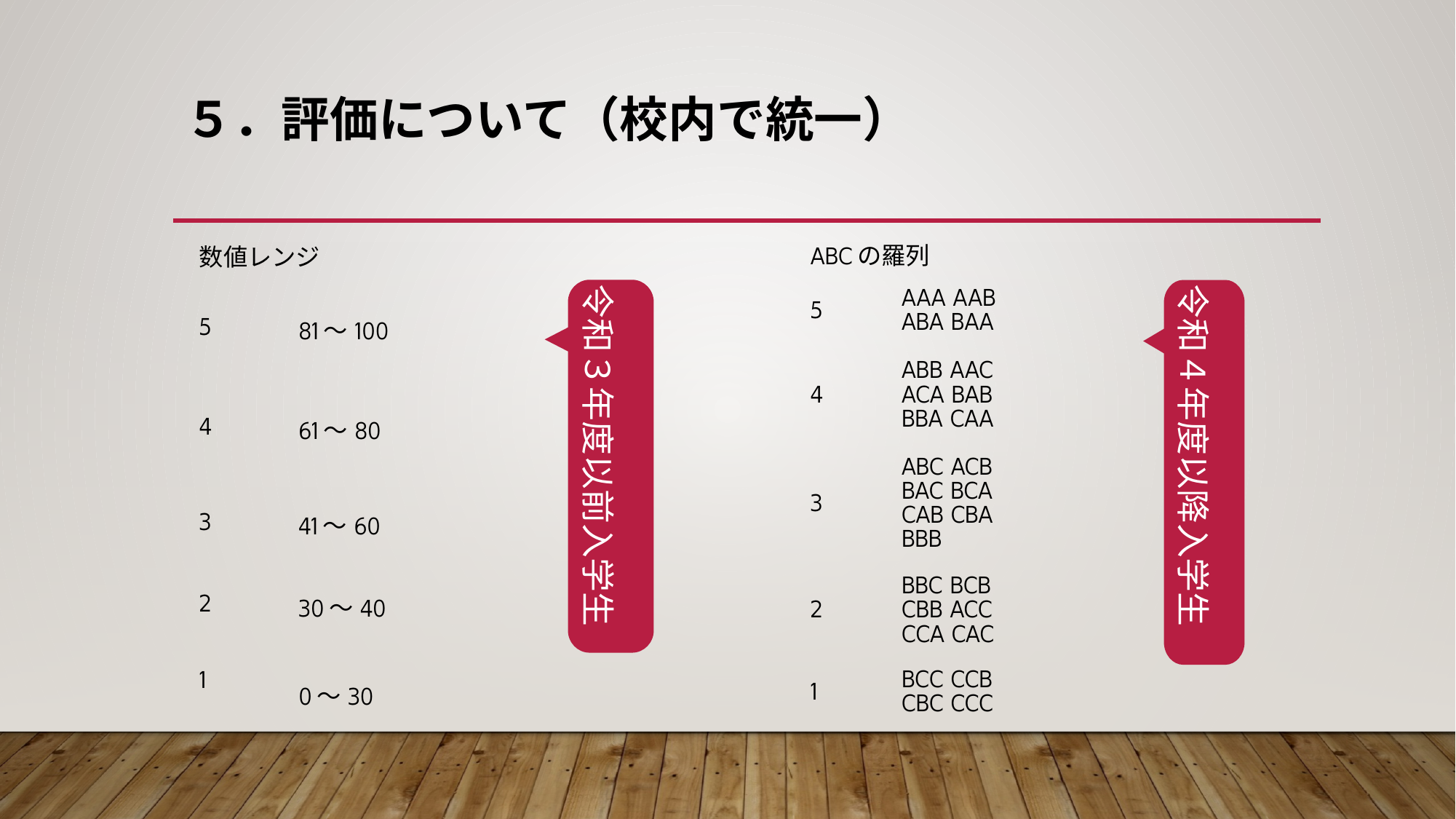

# ５．評価について（校内で統一）
| 数値レンジ |  |
| --- | --- |
| 5 | 81〜100 |
| 4 | 61〜80 |
| 3 | 41〜60 |
| 2 | 30〜40 |
| 1 | 0〜30 |
| ABCの羅列 |  |
| --- | --- |
| 5 | AAA AAB ABA BAA |
| 4 | ABB AAC ACA BAB BBA CAA |
| 3 | ABC ACB BAC BCA CAB CBA BBB |
| 2 | BBC BCB CBB ACC CCA CAC |
| 1 | BCC CCB CBC CCC |
令和３年度以前入学生
令和４年度以降入学生